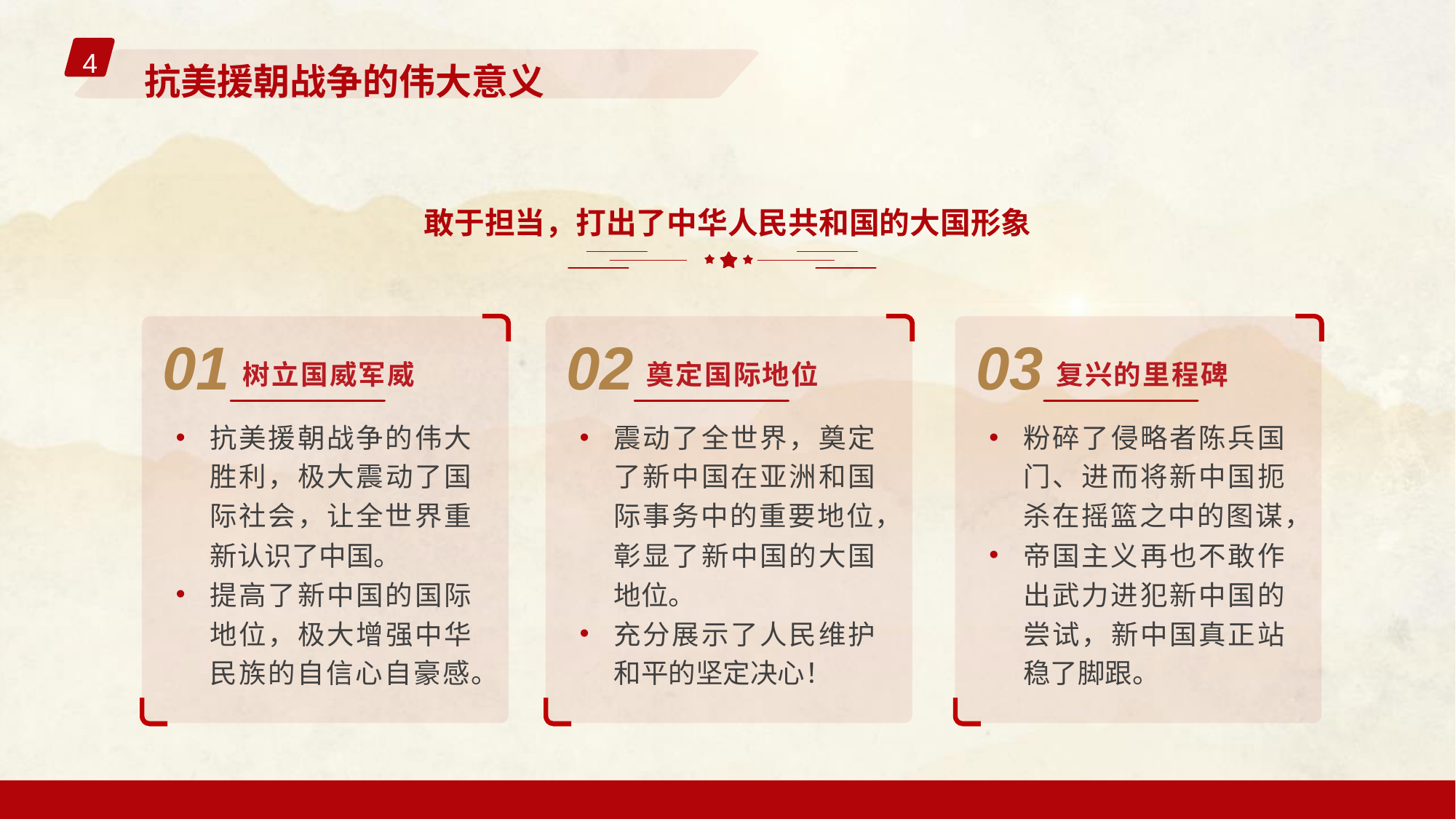

4

抗美援朝战争的伟大意义

敢于担当，打出了中华人民共和国的大国形象

01
树立国威军威
抗美援朝战争的伟大胜利，极大震动了国际社会，让全世界重新认识了中国。
提高了新中国的国际地位，极大增强中华民族的自信心自豪感。

02
奠定国际地位
震动了全世界，奠定了新中国在亚洲和国际事务中的重要地位，彰显了新中国的大国地位。
充分展示了人民维护和平的坚定决心！

03
复兴的里程碑
粉碎了侵略者陈兵国门、进而将新中国扼杀在摇篮之中的图谋，
帝国主义再也不敢作出武力进犯新中国的尝试，新中国真正站稳了脚跟。